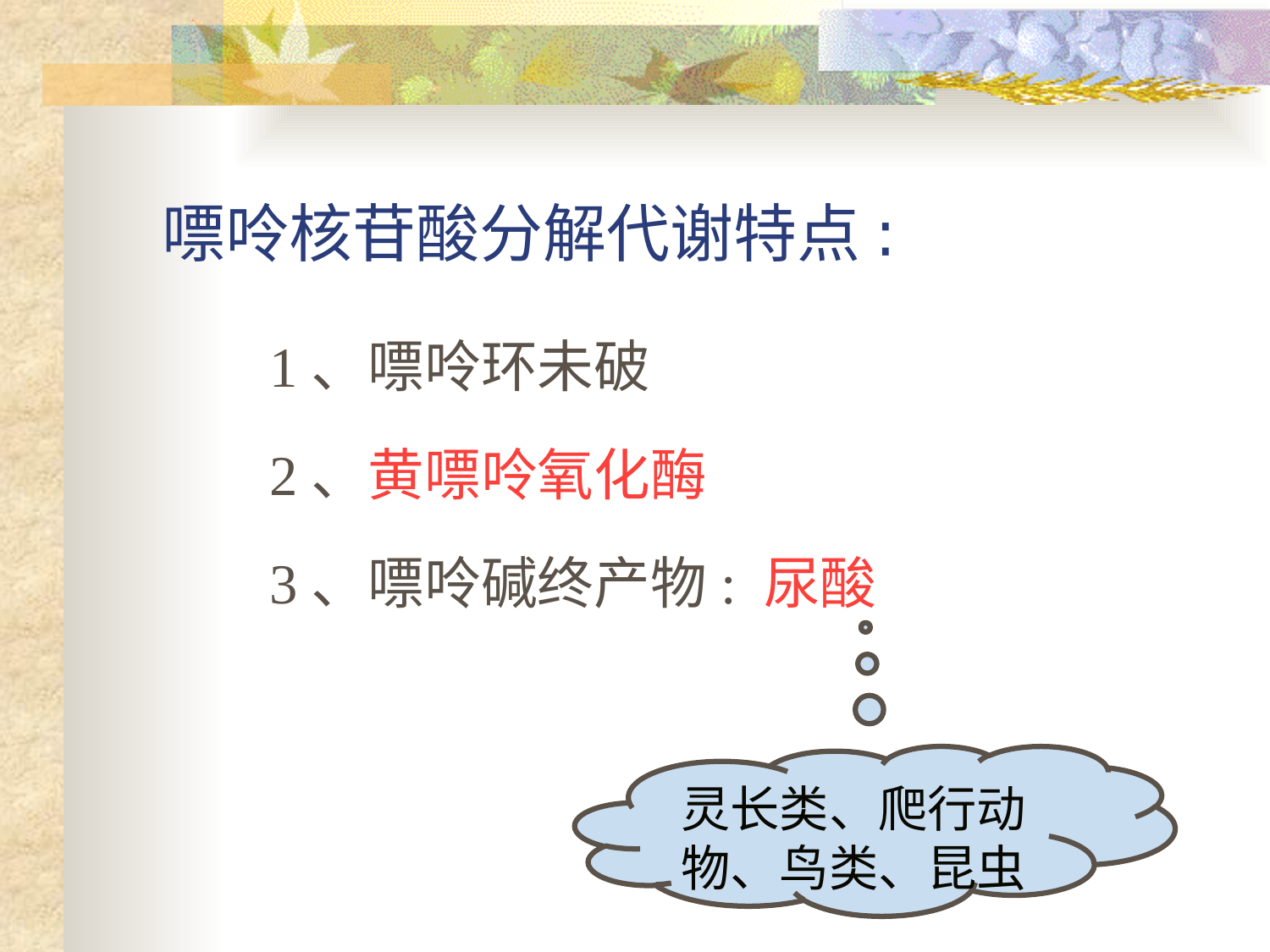

嘌呤核苷酸分解代谢特点:
1、嘌呤环未破
2、黄嘌呤氧化酶
3、嘌呤碱终产物: 尿酸

灵长类、爬行动物、鸟类、昆虫